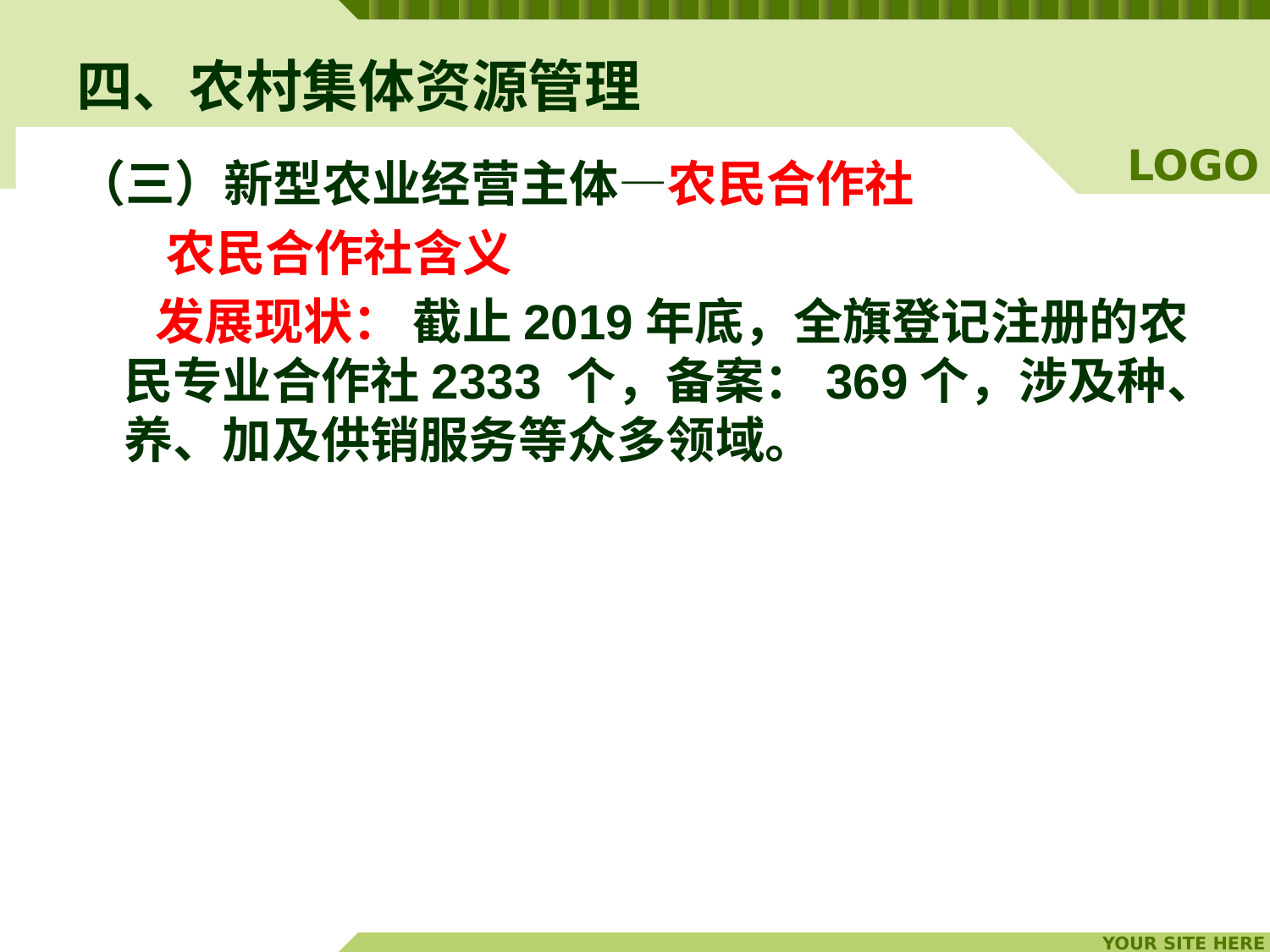

# 四、农村集体资源管理
（三）新型农业经营主体—农民合作社
       农民合作社含义
      发展现状： 截止2019年底，全旗登记注册的农民专业合作社2333 个，备案：369个，涉及种、养、加及供销服务等众多领域。